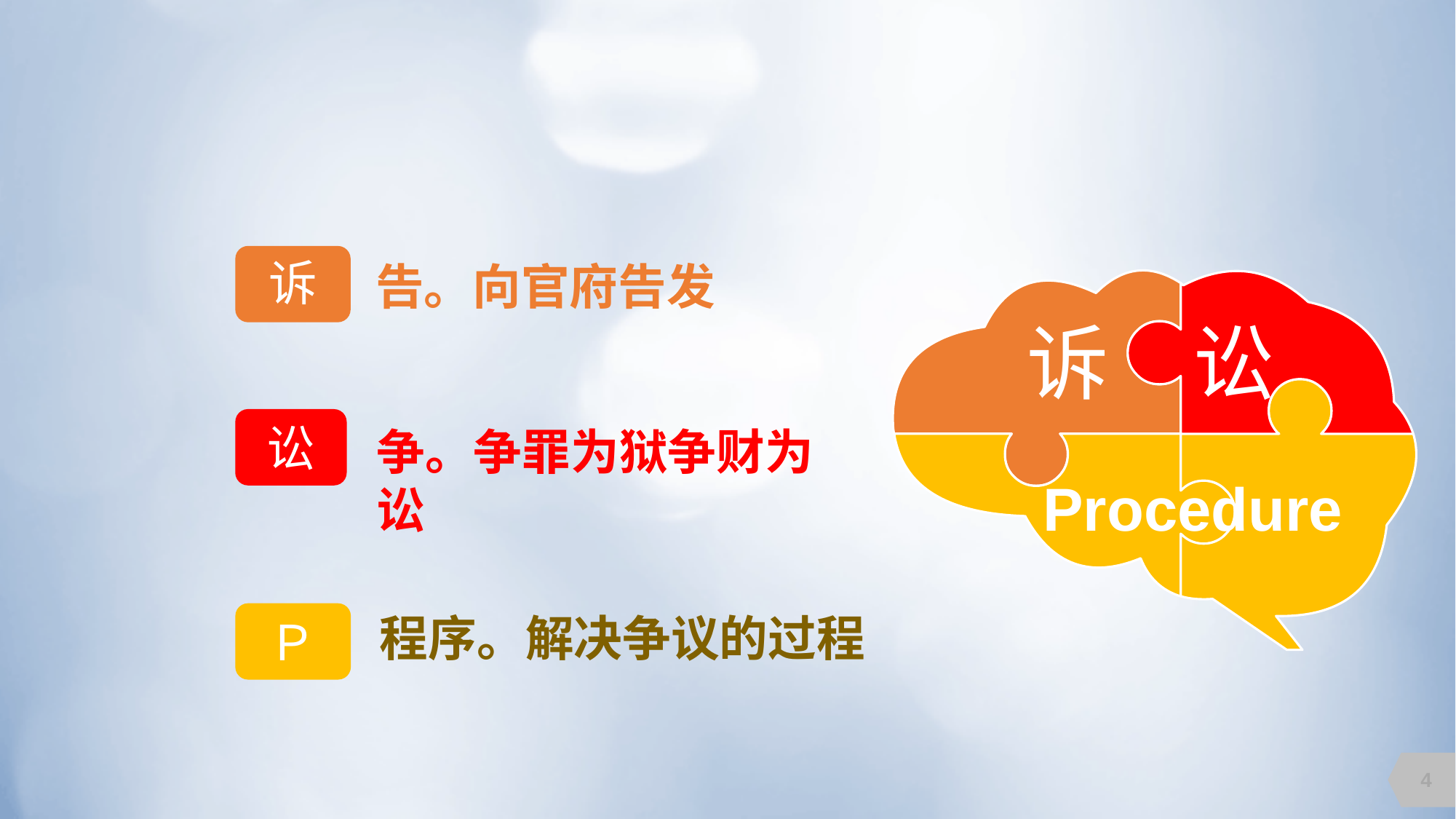

诉
告。向官府告发

诉
讼

讼
争。争罪为狱争财为讼

Procedure
程序。解决争议的过程

Ｐ
4